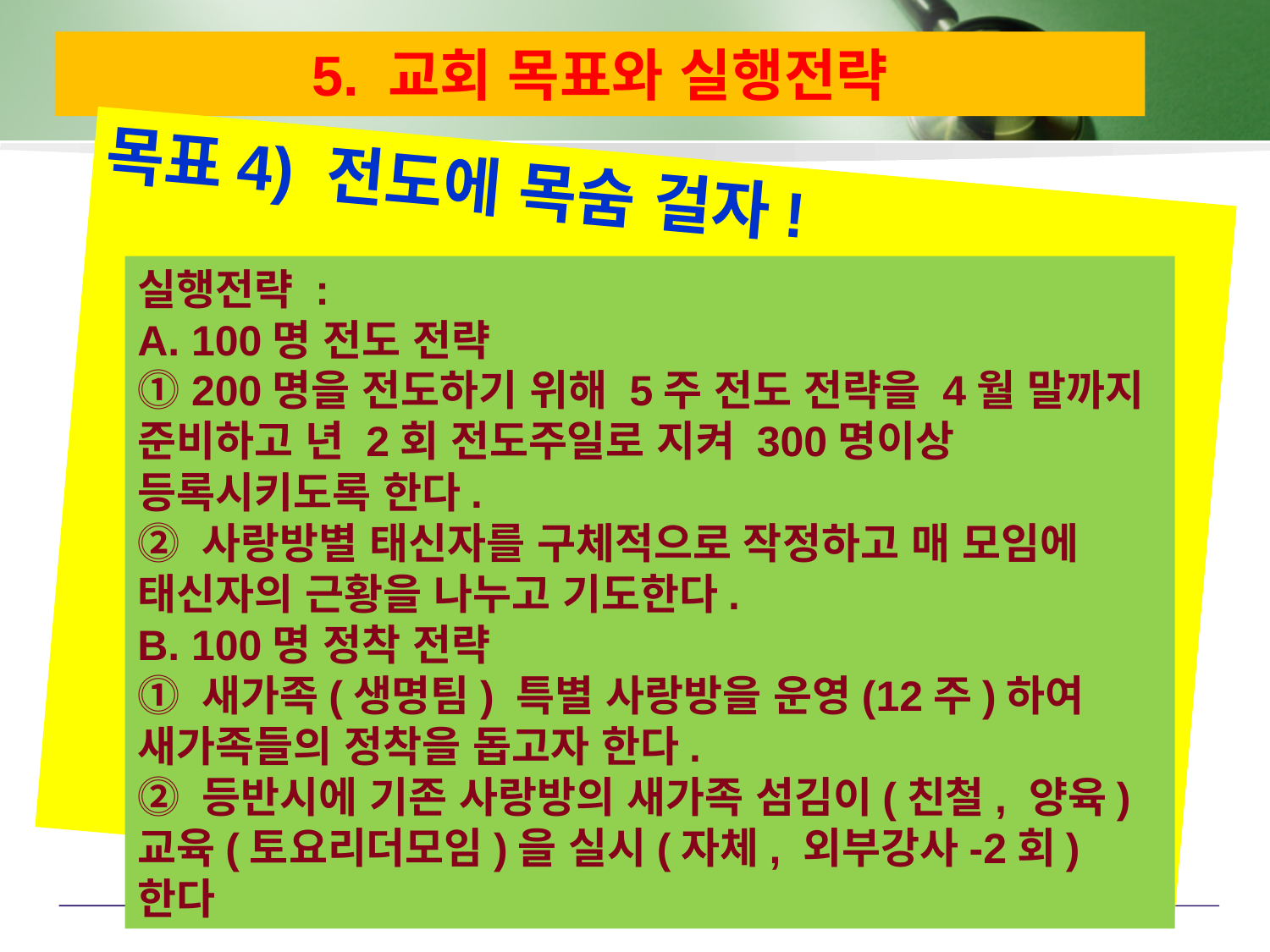

# 5. 교회 목표와 실행전략
목표4) 전도에 목숨 걸자!

실행전략 :
A. 100명 전도 전략
⓵ 200명을 전도하기 위해 5주 전도 전략을 4월 말까지 준비하고 년 2회 전도주일로 지켜 300명이상 등록시키도록 한다.
⓶ 사랑방별 태신자를 구체적으로 작정하고 매 모임에 태신자의 근황을 나누고 기도한다.
B. 100명 정착 전략
⓵ 새가족(생명팀) 특별 사랑방을 운영(12주)하여 새가족들의 정착을 돕고자 한다.
⓶ 등반시에 기존 사랑방의 새가족 섬김이(친철, 양육) 교육(토요리더모임)을 실시(자체, 외부강사-2회)한다